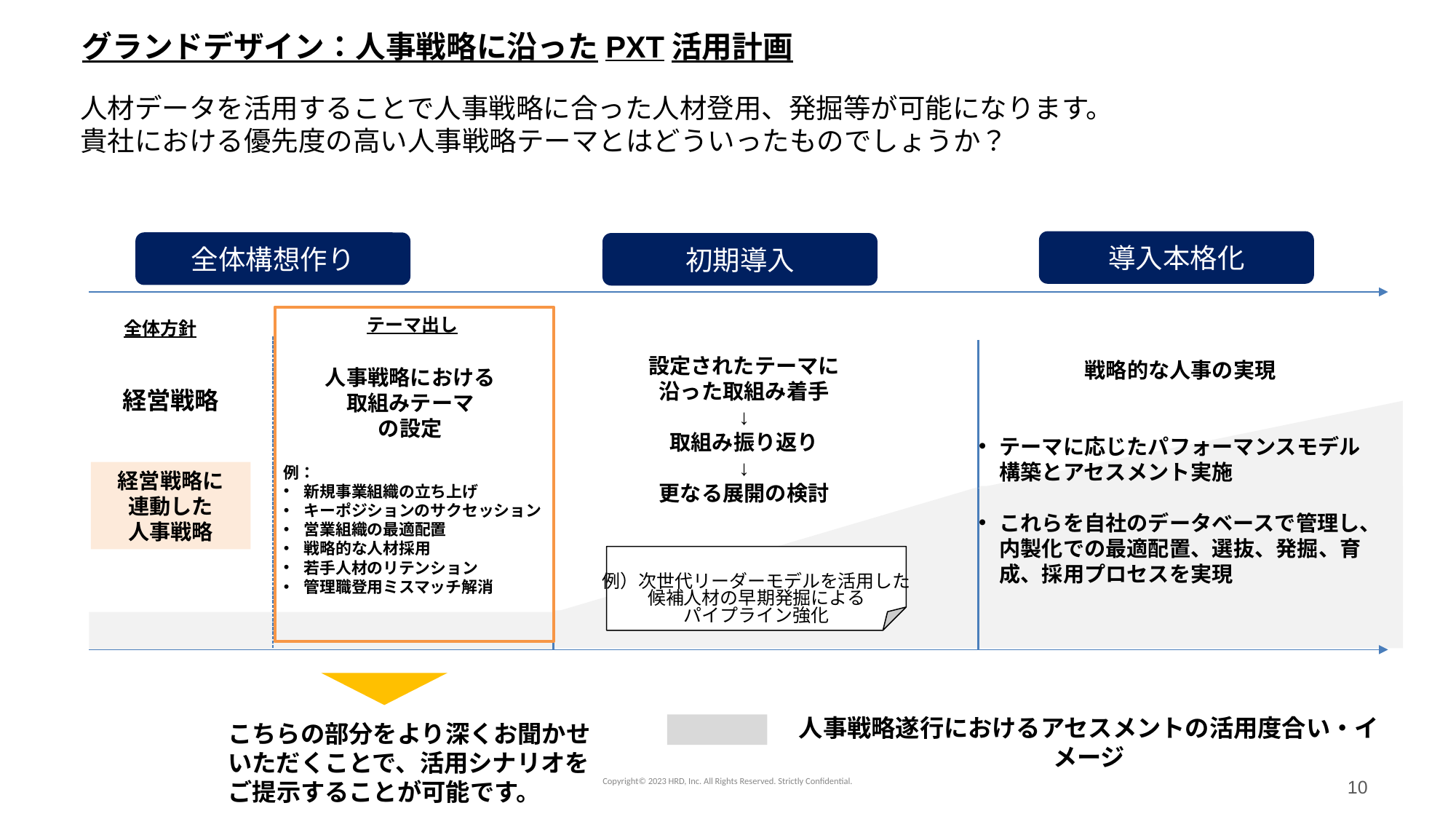

グランドデザイン：人事戦略に沿ったPXT活用計画
人材データを活用することで人事戦略に合った人材登用、発掘等が可能になります。
貴社における優先度の高い人事戦略テーマとはどういったものでしょうか？
導入本格化
全体構想作り
初期導入
テーマ出し
全体方針

設定されたテーマに沿った取組み着手
↓
取組み振り返り
↓
更なる展開の検討
戦略的な人事の実現

テーマに応じたパフォーマンスモデル構築とアセスメント実施

これらを自社のデータベースで管理し、内製化での最適配置、選抜、発掘、育成、採用プロセスを実現
人事戦略における
取組みテーマ
の設定
経営戦略
例：
新規事業組織の立ち上げ
キーポジションのサクセッション
営業組織の最適配置
戦略的な人材採用
若手人材のリテンション
管理職登用ミスマッチ解消
経営戦略に
連動した
人事戦略

例）次世代リーダーモデルを活用した
候補人材の早期発掘による
パイプライン強化

人事戦略遂行におけるアセスメントの活用度合い・イメージ
こちらの部分をより深くお聞かせいただくことで、活用シナリオをご提示することが可能です。

Copyright©️ 2023 HRD, Inc. All Rights Reserved. Strictly Confidential.
10